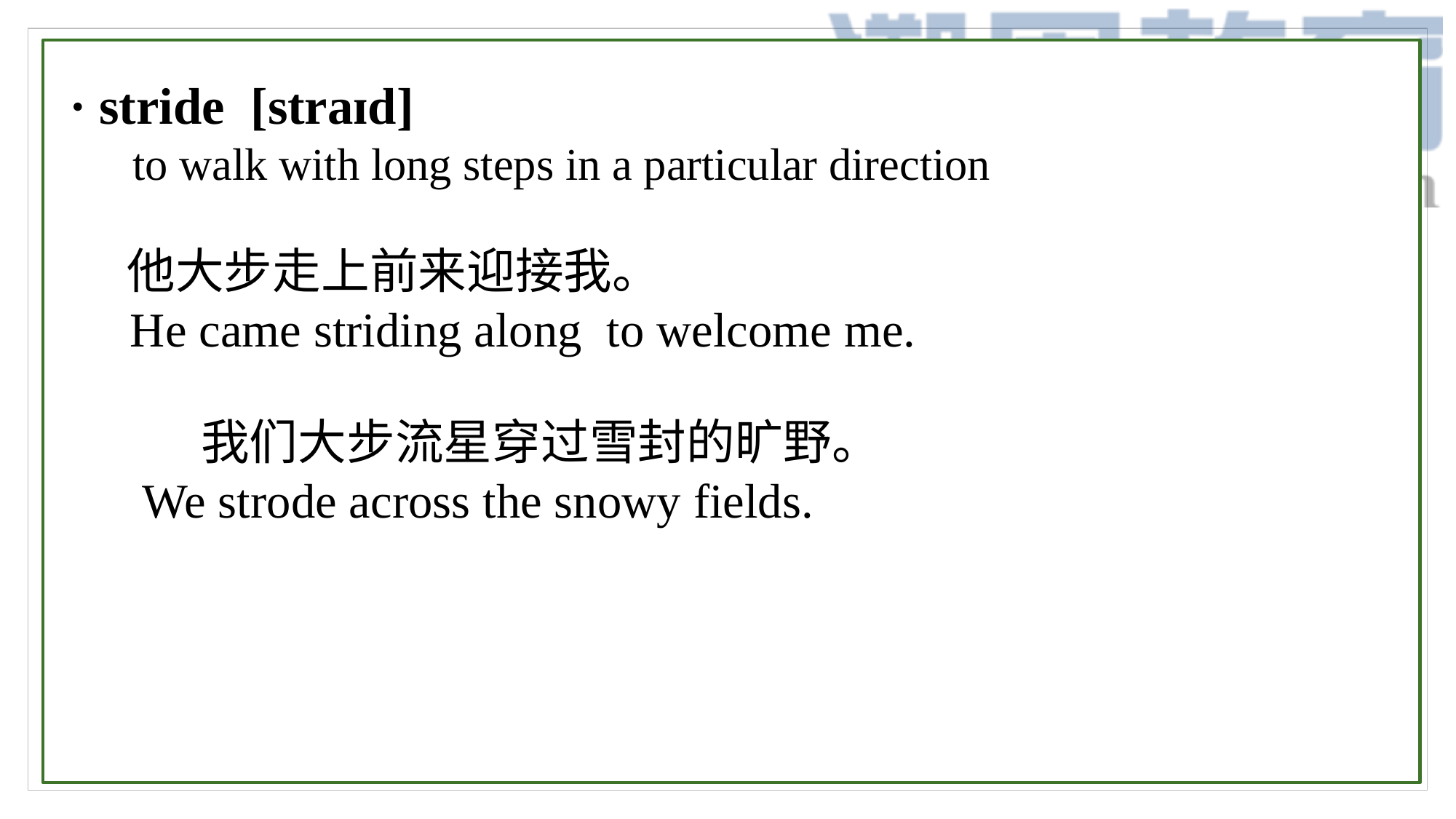

· stride  [straɪd]
      to walk with long steps in a particular direction

     他大步走上前来迎接我。
     He came striding along  to welcome me.

	 我们大步流星穿过雪封的旷野。
      We strode across the snowy fields.